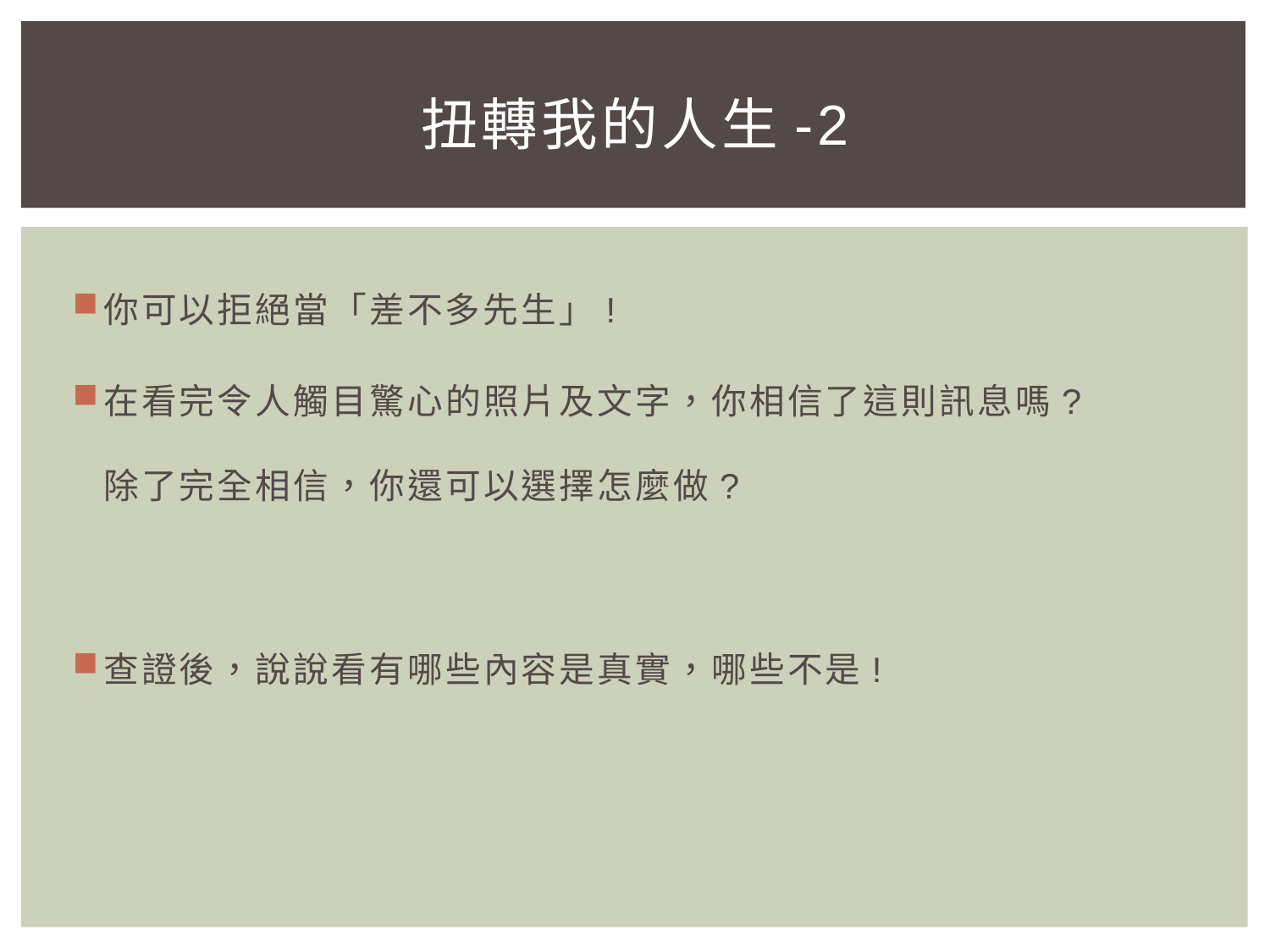

# 扭轉我的人生-2
你可以拒絕當「差不多先生」!
在看完令人觸目驚心的照片及文字，你相信了這則訊息嗎?
除了完全相信，你還可以選擇怎麼做?

查證後，說說看有哪些內容是真實，哪些不是!